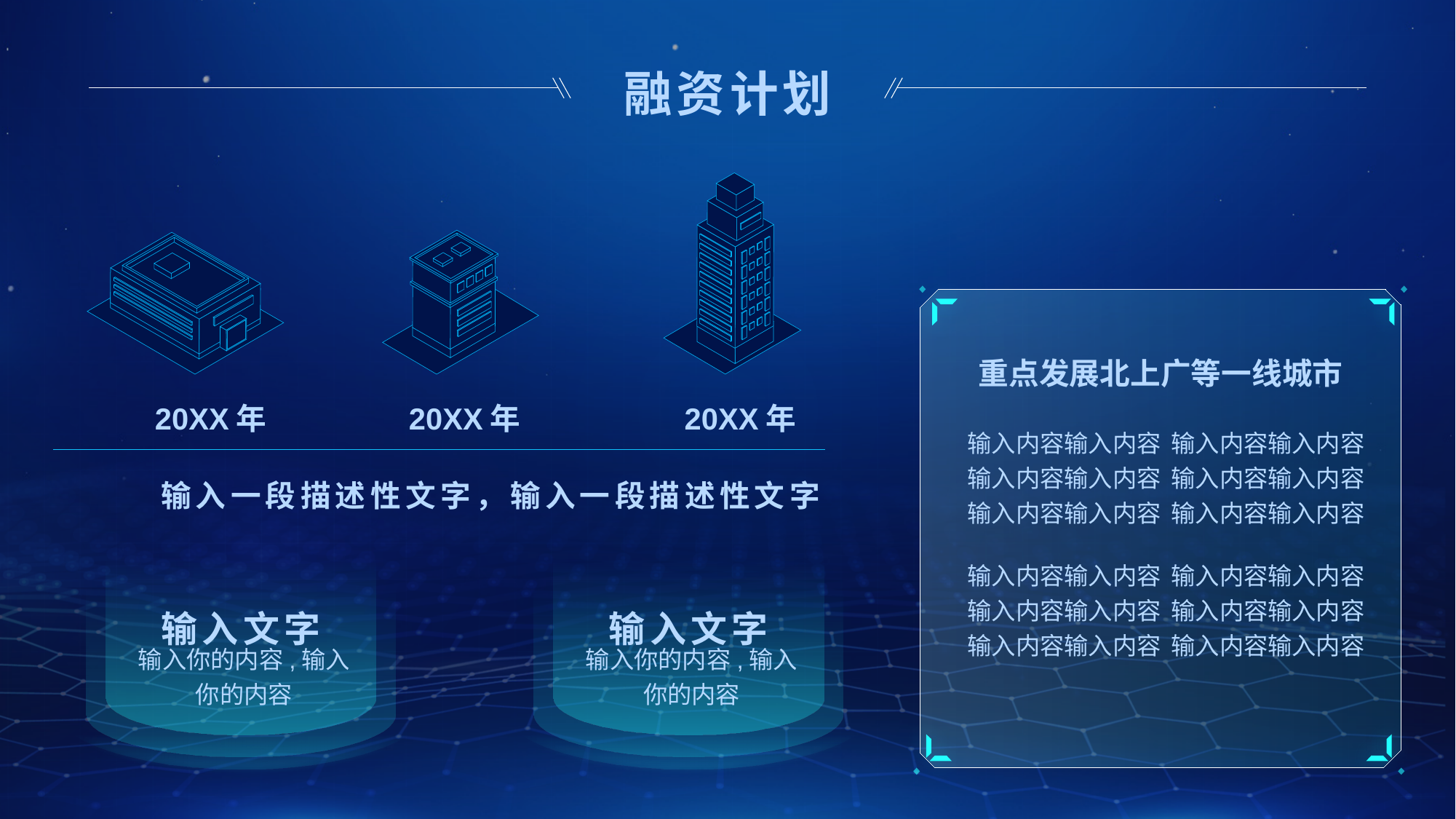

# 融资计划

重点发展北上广等一线城市
20XX年
20XX年
20XX年
输入内容输入内容输入内容输入内容
输入内容输入内容
输入内容输入内容输入内容输入内容
输入内容输入内容
输入一段描述性文字，输入一段描述性文字

输入文字
输入你的内容,输入你的内容

输入文字
输入你的内容,输入你的内容

输入内容输入内容输入内容输入内容
输入内容输入内容
输入内容输入内容输入内容输入内容
输入内容输入内容